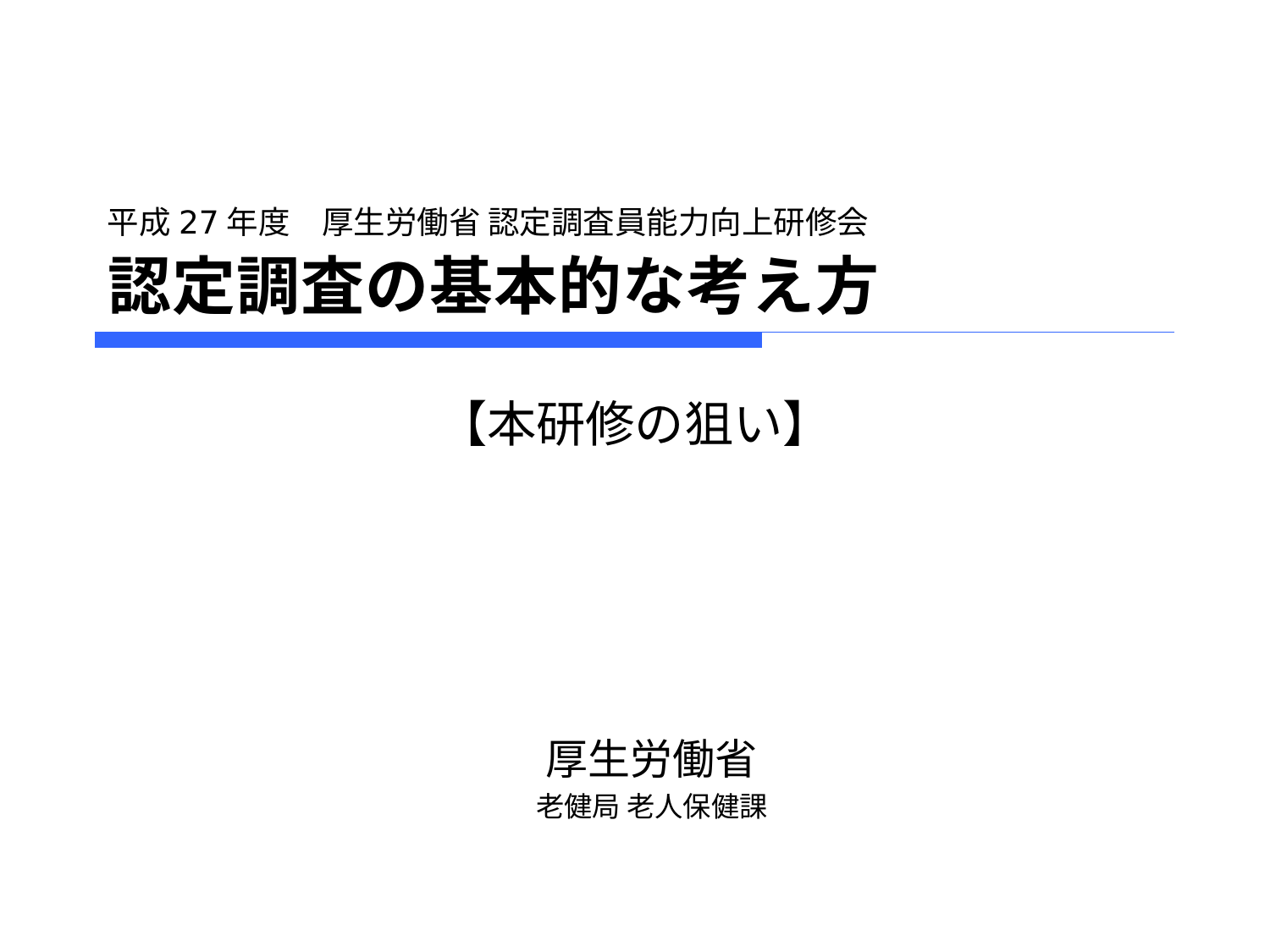

# 認定調査の基本的な考え方
平成27年度　厚生労働省 認定調査員能力向上研修会
【本研修の狙い】

厚生労働省
老健局 老人保健課